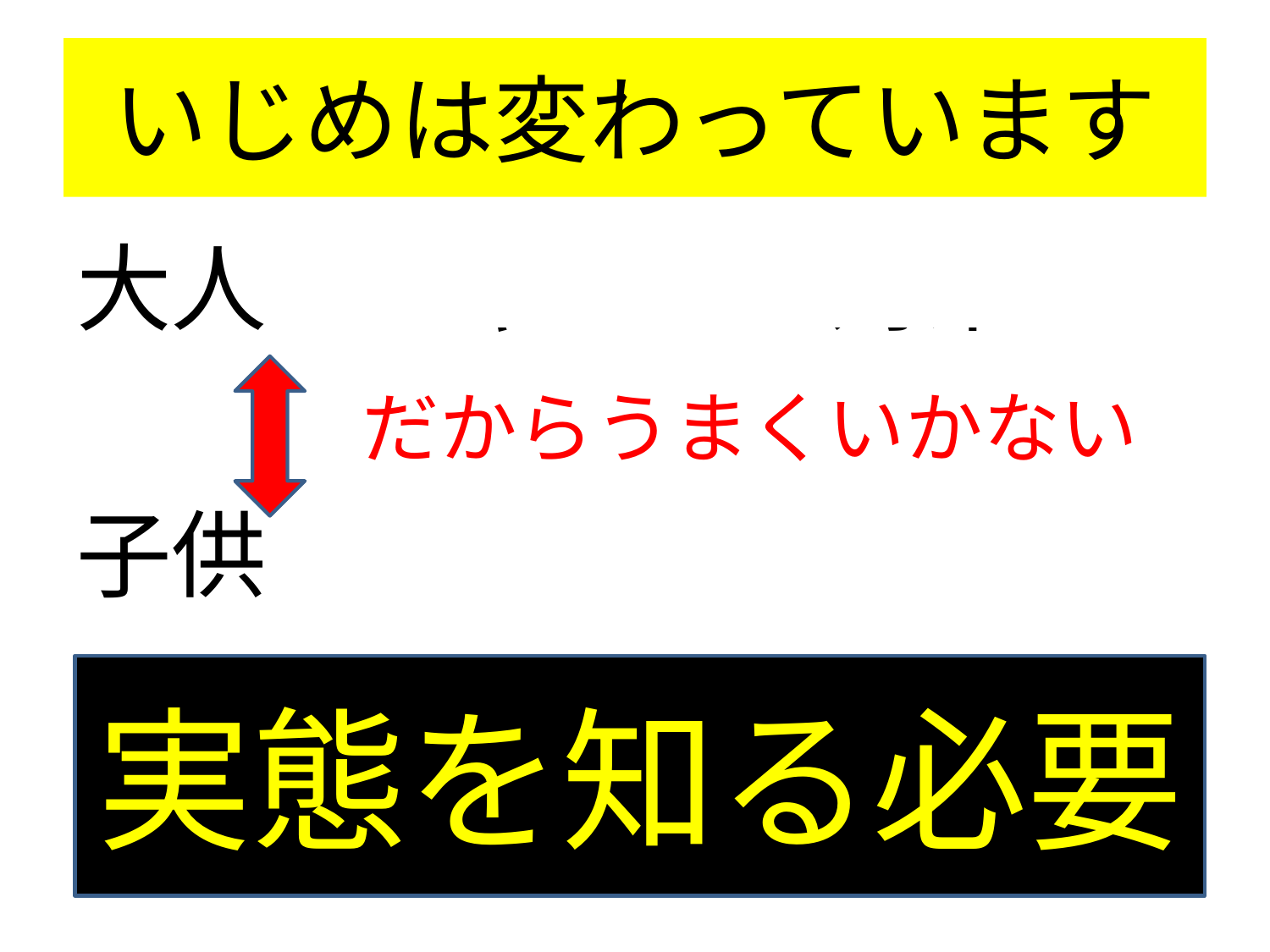

# いじめは変わっています
大人　ジャイアン対策
　　　だからうまくいかない
子供　しずかちゃん暗躍

実態を知る必要